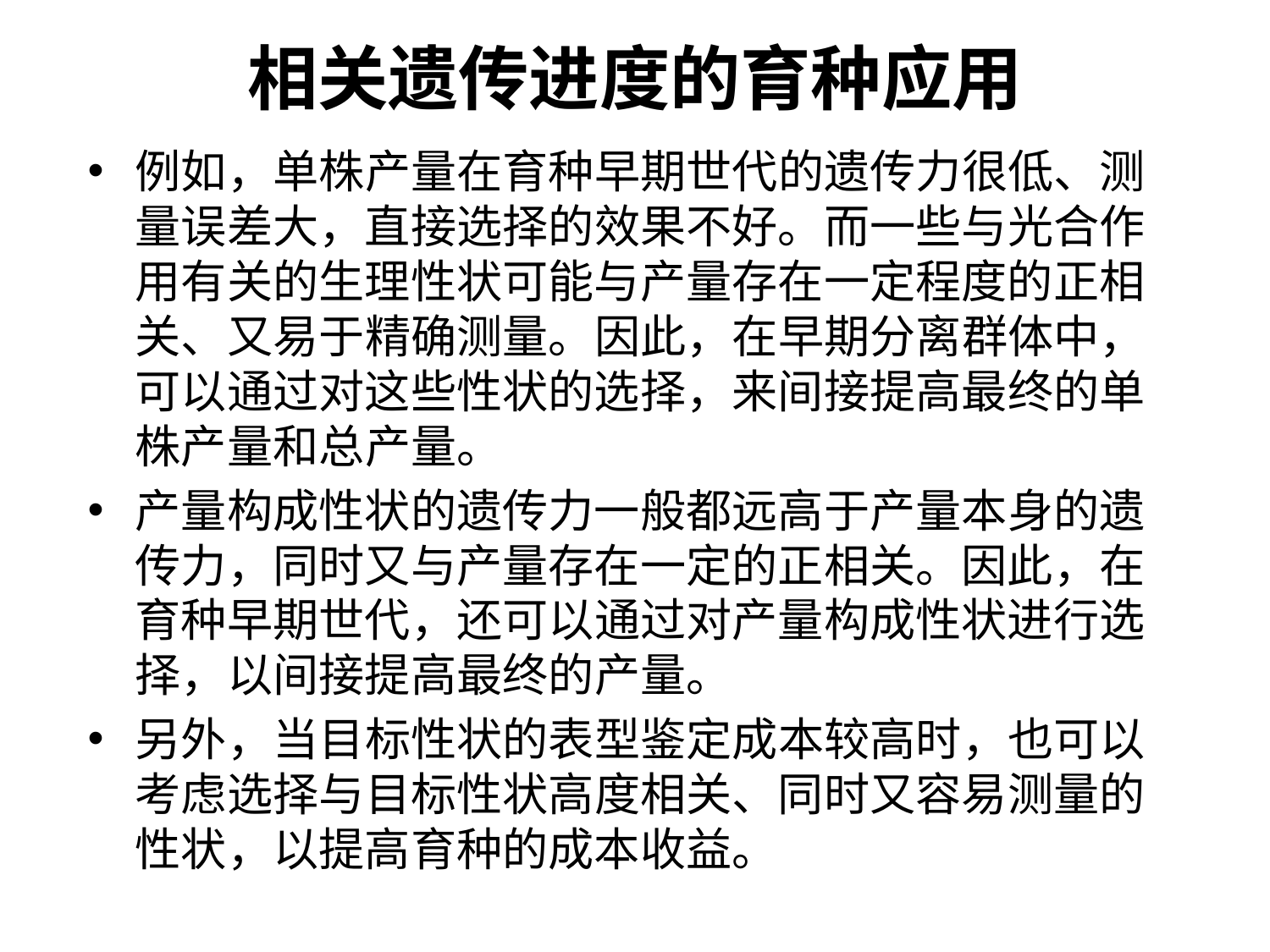

# 相关遗传进度的育种应用
例如，单株产量在育种早期世代的遗传力很低、测量误差大，直接选择的效果不好。而一些与光合作用有关的生理性状可能与产量存在一定程度的正相关、又易于精确测量。因此，在早期分离群体中，可以通过对这些性状的选择，来间接提高最终的单株产量和总产量。
产量构成性状的遗传力一般都远高于产量本身的遗传力，同时又与产量存在一定的正相关。因此，在育种早期世代，还可以通过对产量构成性状进行选择，以间接提高最终的产量。
另外，当目标性状的表型鉴定成本较高时，也可以考虑选择与目标性状高度相关、同时又容易测量的性状，以提高育种的成本收益。